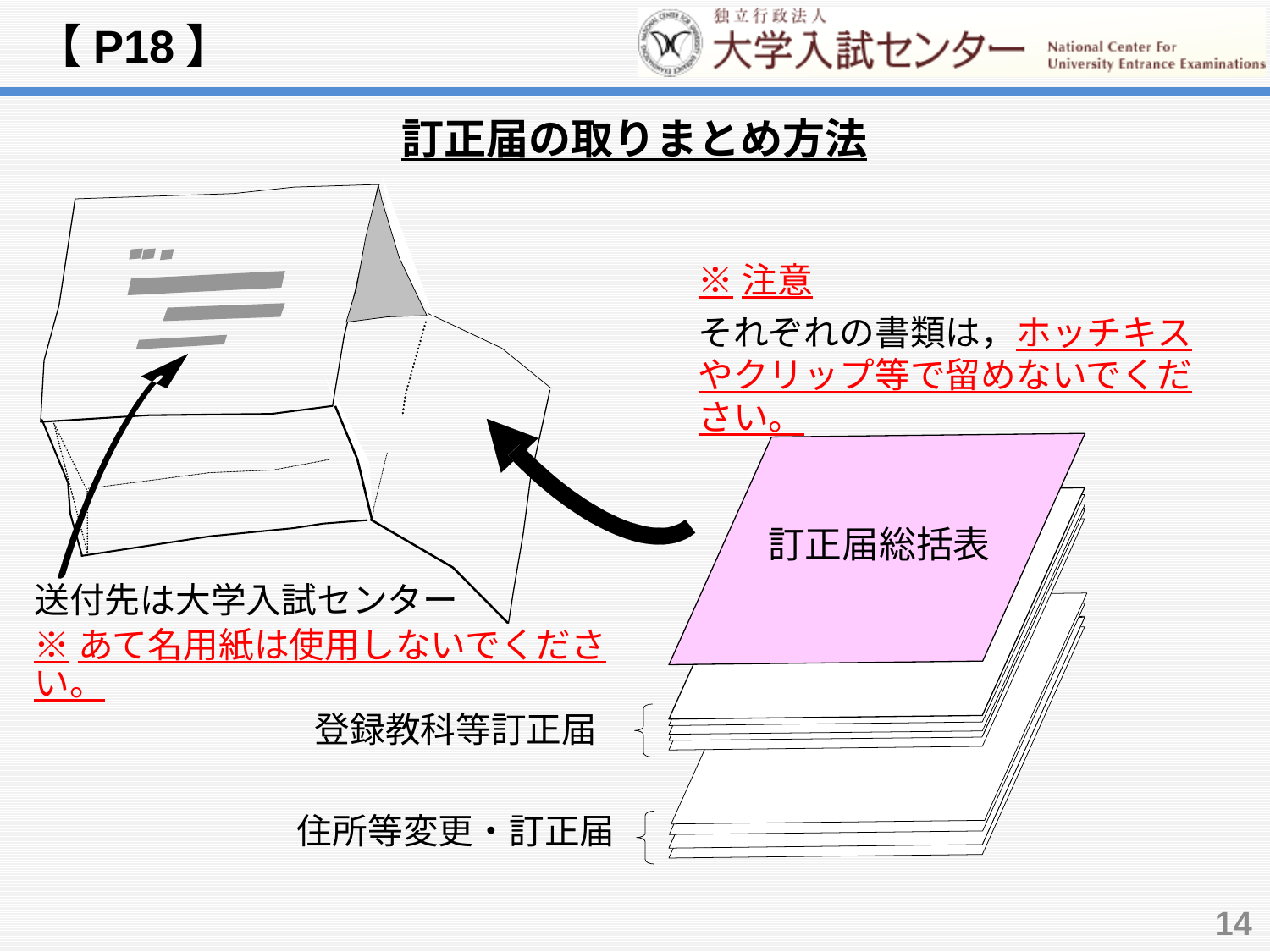

【P18】
訂正届の取りまとめ方法

※注意
それぞれの書類は，ホッチキスやクリップ等で留めないでください。

訂正届総括表

送付先は大学入試センター
※あて名用紙は使用しないでください。

登録教科等訂正届
住所等変更・訂正届
14